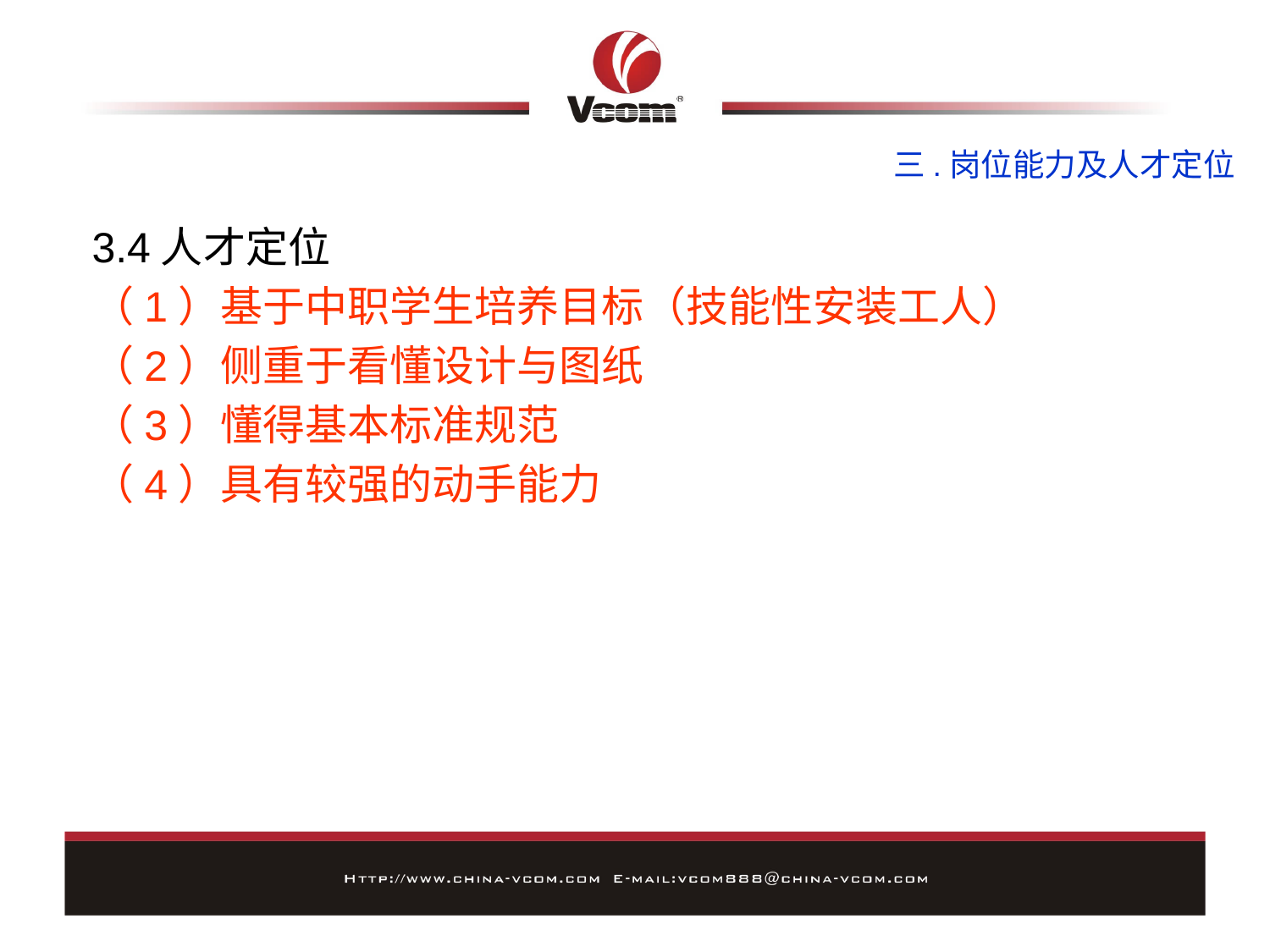

三.岗位能力及人才定位
3.4人才定位
（1）基于中职学生培养目标（技能性安装工人）
（2）侧重于看懂设计与图纸
（3）懂得基本标准规范
（4）具有较强的动手能力